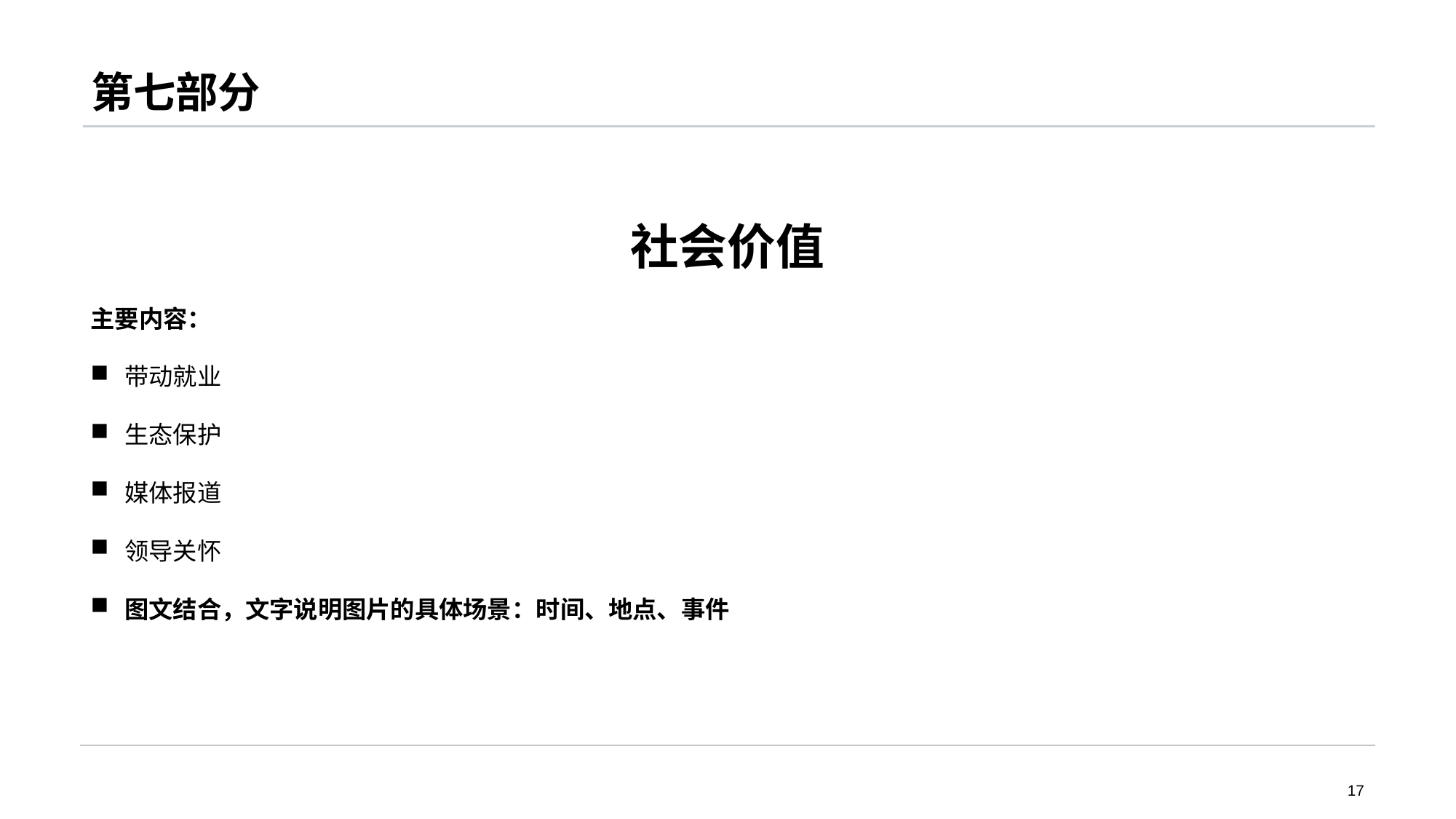

# 第七部分
社会价值
主要内容：
带动就业
生态保护
媒体报道
领导关怀
图文结合，文字说明图片的具体场景：时间、地点、事件
17